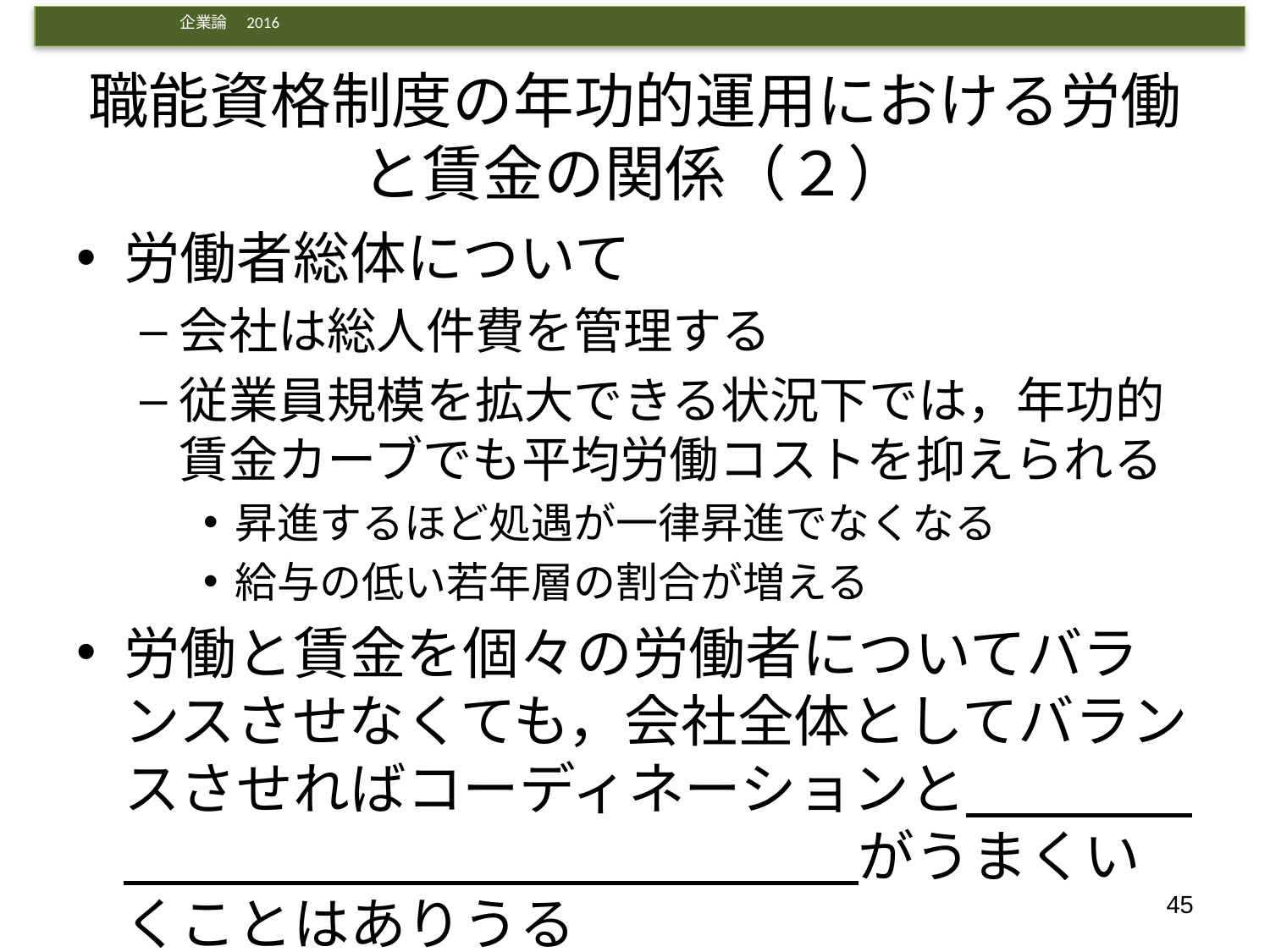

# 職能資格制度の年功的運用における労働と賃金の関係（２）
労働者総体について
会社は総人件費を管理する
従業員規模を拡大できる状況下では，年功的賃金カーブでも平均労働コストを抑えられる
昇進するほど処遇が一律昇進でなくなる
給与の低い若年層の割合が増える
労働と賃金を個々の労働者についてバランスさせなくても，会社全体としてバランスさせればコーディネーションと＿＿＿＿　　　　　　　　　　＿＿＿がうまくいくことはありうる
45